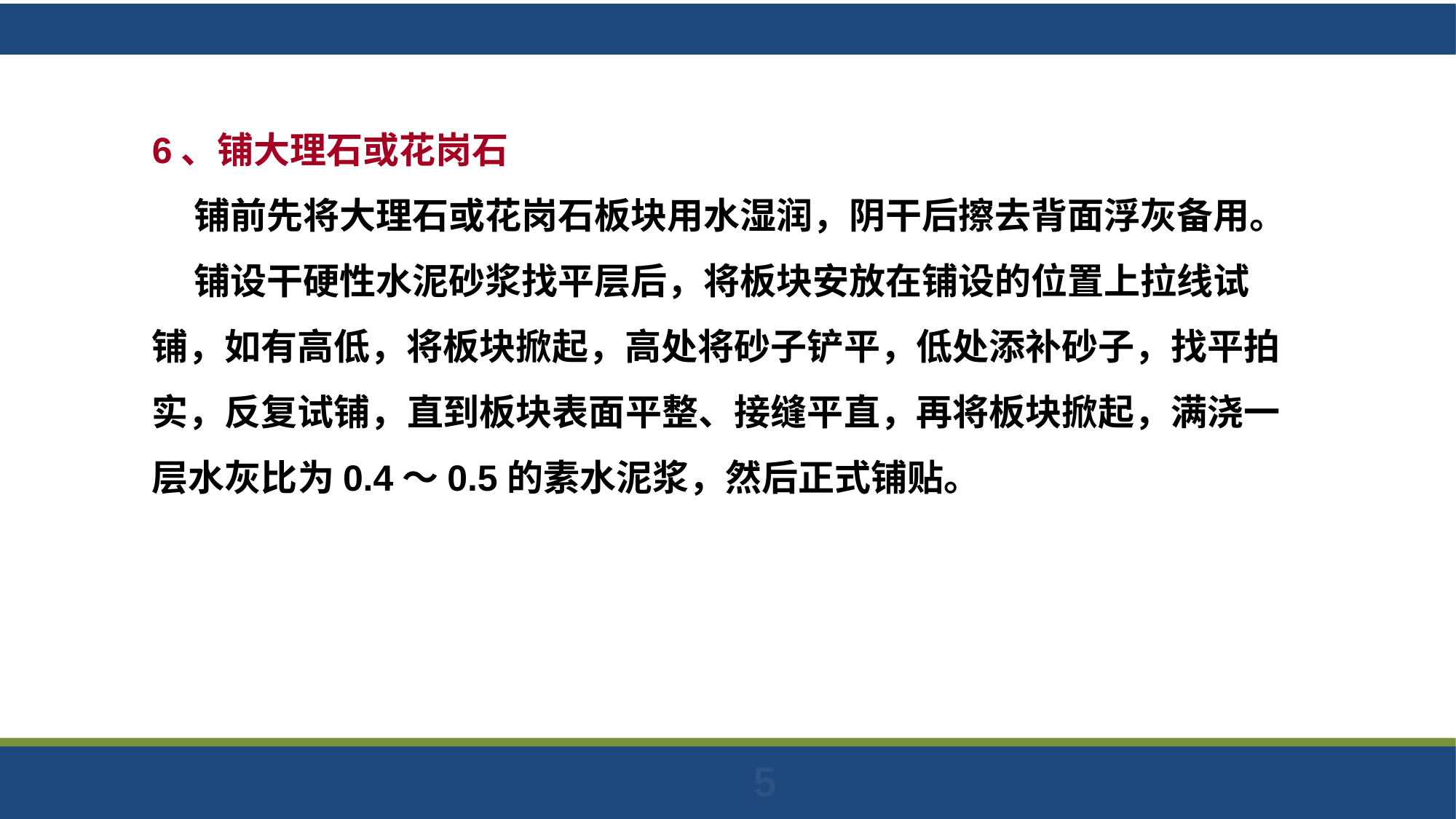

6、铺大理石或花岗石
    铺前先将大理石或花岗石板块用水湿润，阴干后擦去背面浮灰备用。
    铺设干硬性水泥砂浆找平层后，将板块安放在铺设的位置上拉线试铺，如有高低，将板块掀起，高处将砂子铲平，低处添补砂子，找平拍实，反复试铺，直到板块表面平整、接缝平直，再将板块掀起，满浇一层水灰比为0.4～0.5的素水泥浆，然后正式铺贴。

5